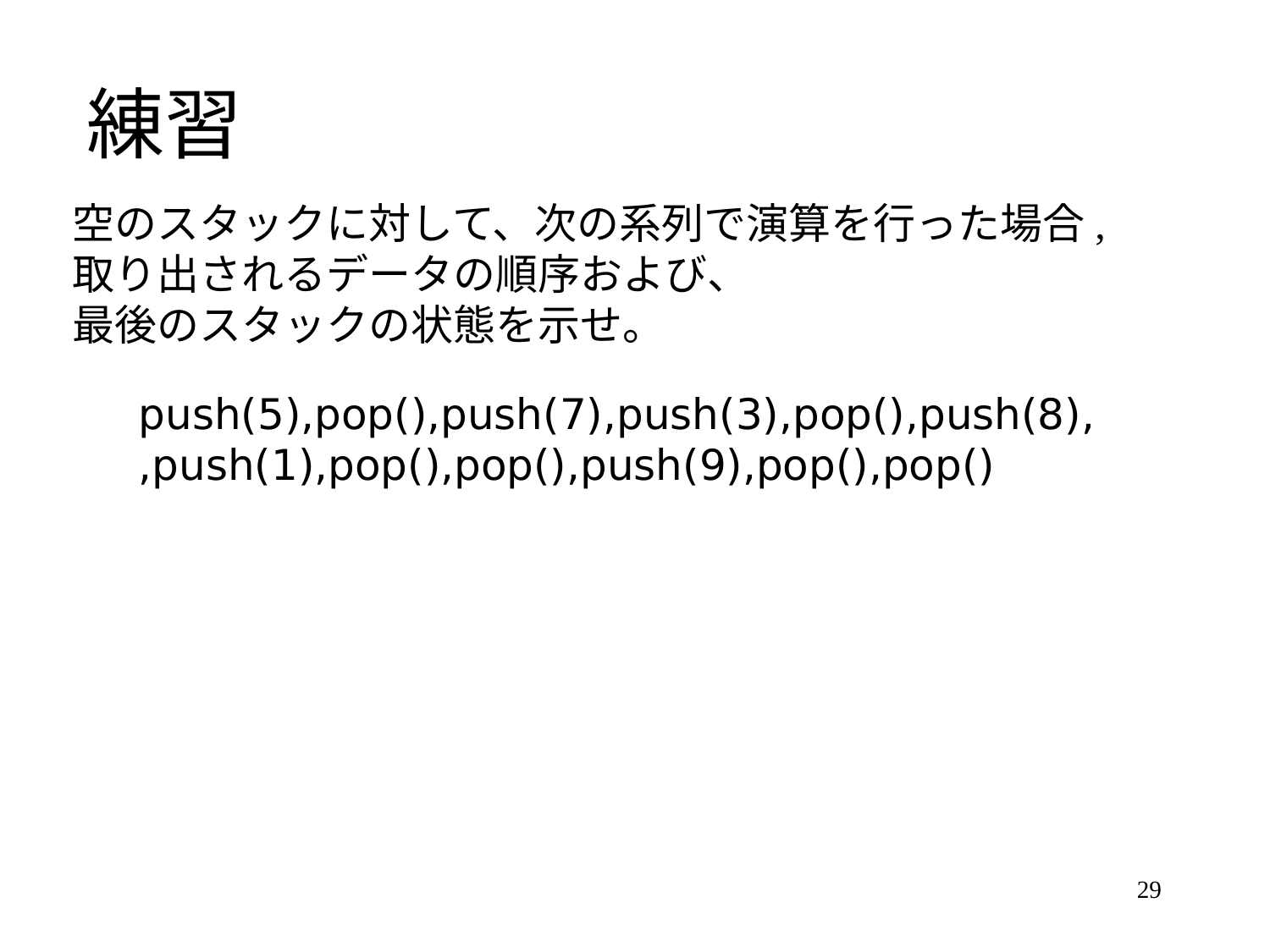

# 練習
空のスタックに対して、次の系列で演算を行った場合,
取り出されるデータの順序および、
最後のスタックの状態を示せ。
push(5),pop(),push(7),push(3),pop(),push(8),
,push(1),pop(),pop(),push(9),pop(),pop()
29